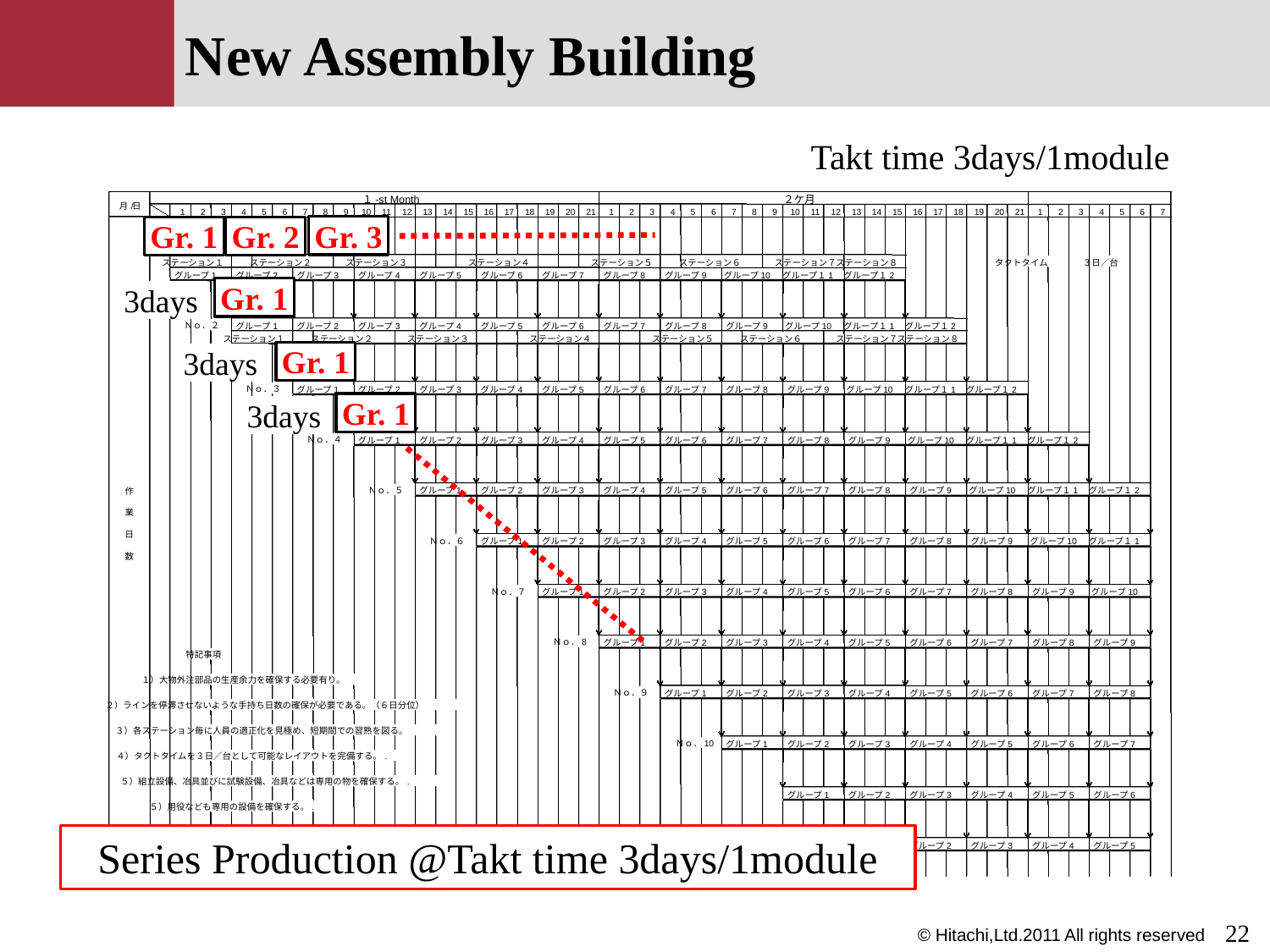

New Assembly Building
Takt time 3day/1module
Takt time 3days/1module

　１-st Month
　２ケ月
1
2
3
4
5
6
7
8
9
10
11
12
13
14
15
16
17
18
19
20
21
1
2
3
4
5
6
7
8
9
10
11
12
13
14
15
16
17
18
19
20
21
1
2
3
4
5
6
7
Ｎｏ．１
ステーション１
　　ステーション２
ステーション３
ステーション４
ステーション５
　　ステーション６
ステーション７
ステーション８
タクトタイム
３日／台
グループ1
グループ2
グループ3
グループ4
グループ5
グループ6
グループ7
グループ8
グループ9
グループ10
グループ１1
グループ１2
Ｎｏ．２
グループ1
グループ2
グループ3
グループ4
グループ5
グループ6
グループ7
グループ8
グループ9
グループ10
グループ１1
グループ１2
ステーション１
　　ステーション２
ステーション３
ステーション４
ステーション５
　　ステーション６
ステーション７
ステーション８
Ｎｏ．３
グループ1
グループ2
グループ3
グループ4
グループ5
グループ6
グループ7
グループ8
グループ9
グループ10
グループ１1
グループ１2
Ｎｏ．４
グループ1
グループ2
グループ3
グループ4
グループ5
グループ6
グループ7
グループ8
グループ9
グループ10
グループ１1
グループ１2
Ｎｏ．５
グループ1
グループ2
グループ3
グループ4
グループ5
グループ6
グループ7
グループ8
グループ9
グループ10
グループ１1
グループ１2
Ｎｏ．６
グループ1
グループ2
グループ3
グループ4
グループ5
グループ6
グループ7
グループ8
グループ9
グループ10
グループ１1
Ｎｏ．７
グループ1
グループ2
グループ3
グループ4
グループ5
グループ6
グループ7
グループ8
グループ9
グループ10
Ｎｏ．8
グループ1
グループ2
グループ3
グループ4
グループ5
グループ6
グループ7
グループ8
グループ9
特記事項
１）大物外注部品の生産余力を確保する必要有り。
Ｎｏ．９
グループ1
グループ2
グループ3
グループ4
グループ5
グループ6
グループ7
グループ8
２）ラインを停滞させないような手持ち日数の確保が必要である。（６日分位）
３）各ステーション毎に人員の適正化を見極め、短期間での習熟を図る。
Ｎｏ．10
グループ1
グループ2
グループ3
グループ4
グループ5
グループ6
グループ7
４）タクトタイムを３日／台として可能なレイアウトを完備する。.
５）組立設備、冶具並びに試験設備、冶具などは専用の物を確保する。.
グループ1
グループ2
グループ3
グループ4
グループ5
グループ6
５）用役なども専用の設備を確保する。.
グループ1
グループ2

グループ3
グループ4
グループ5

月
/
日

作

業
日

数

Gr. 3
Gr. 2
Gr. 1
Gr. 1
3days
Gr. 1
3days
Gr. 1
3days
Series Production @Takt time 3days/1module
22